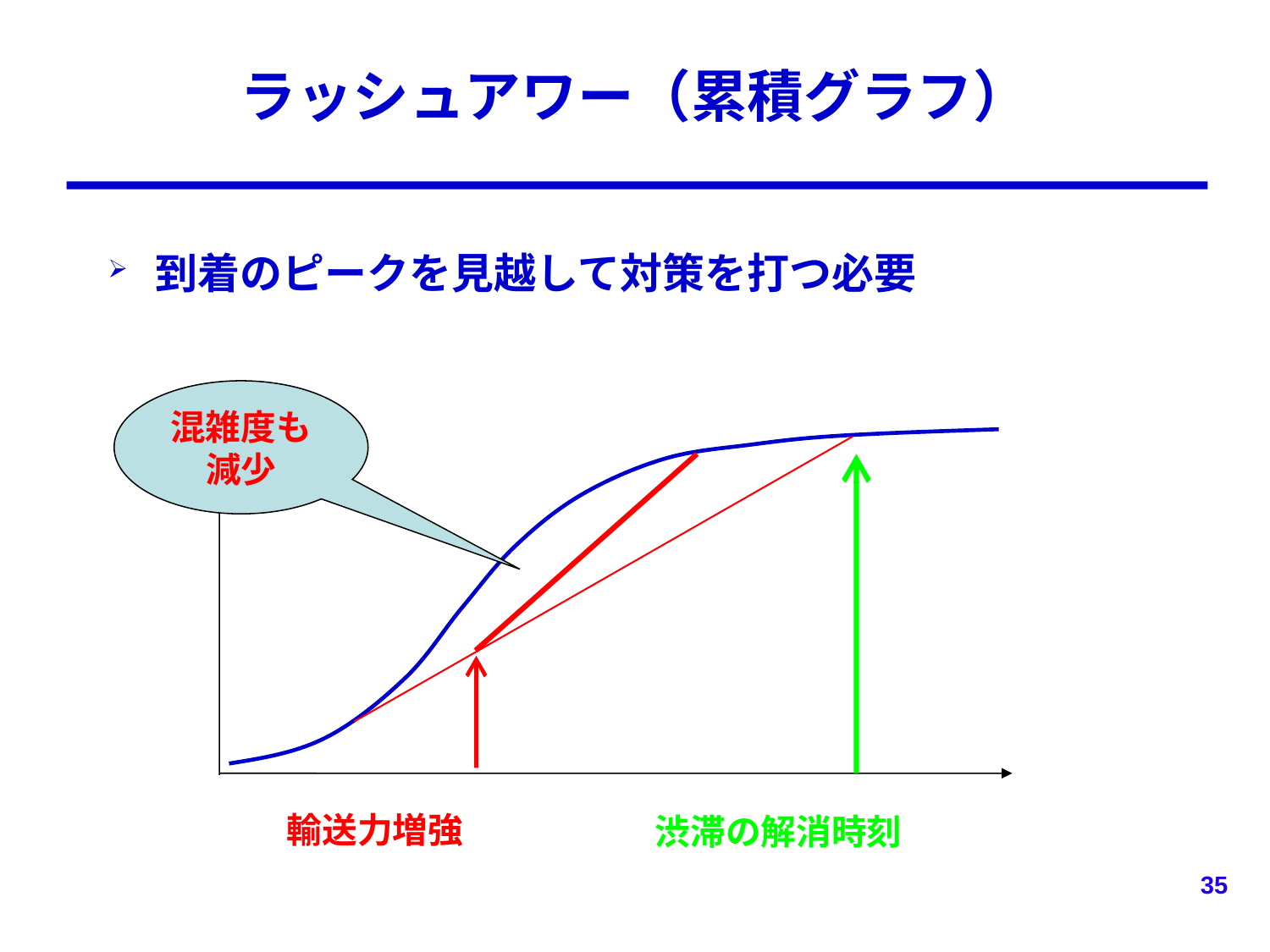

# ラッシュアワー（累積グラフ）
到着のピークを見越して対策を打つ必要
混雑度も減少

渋滞の解消時刻

輸送力増強
35